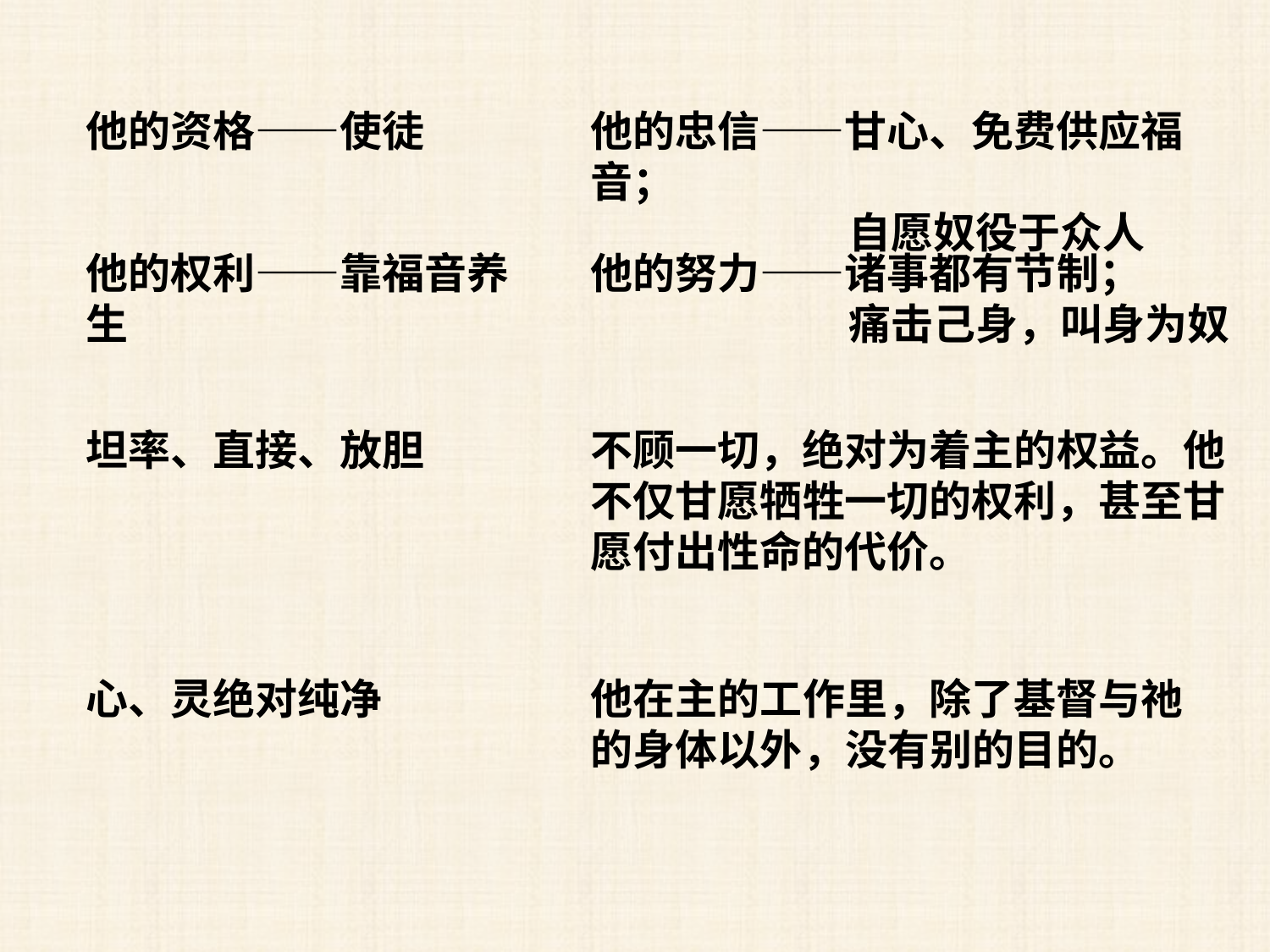

他的资格——使徒
他的忠信——甘心、免费供应福音；
                          自愿奴役于众人
他的权利——靠福音养生
他的努力——诸事都有节制；
                          痛击己身，叫身为奴
坦率、直接、放胆
不顾一切，绝对为着主的权益。他不仅甘愿牺牲一切的权利，甚至甘愿付出性命的代价。
心、灵绝对纯净
他在主的工作里，除了基督与祂的身体以外，没有别的目的。